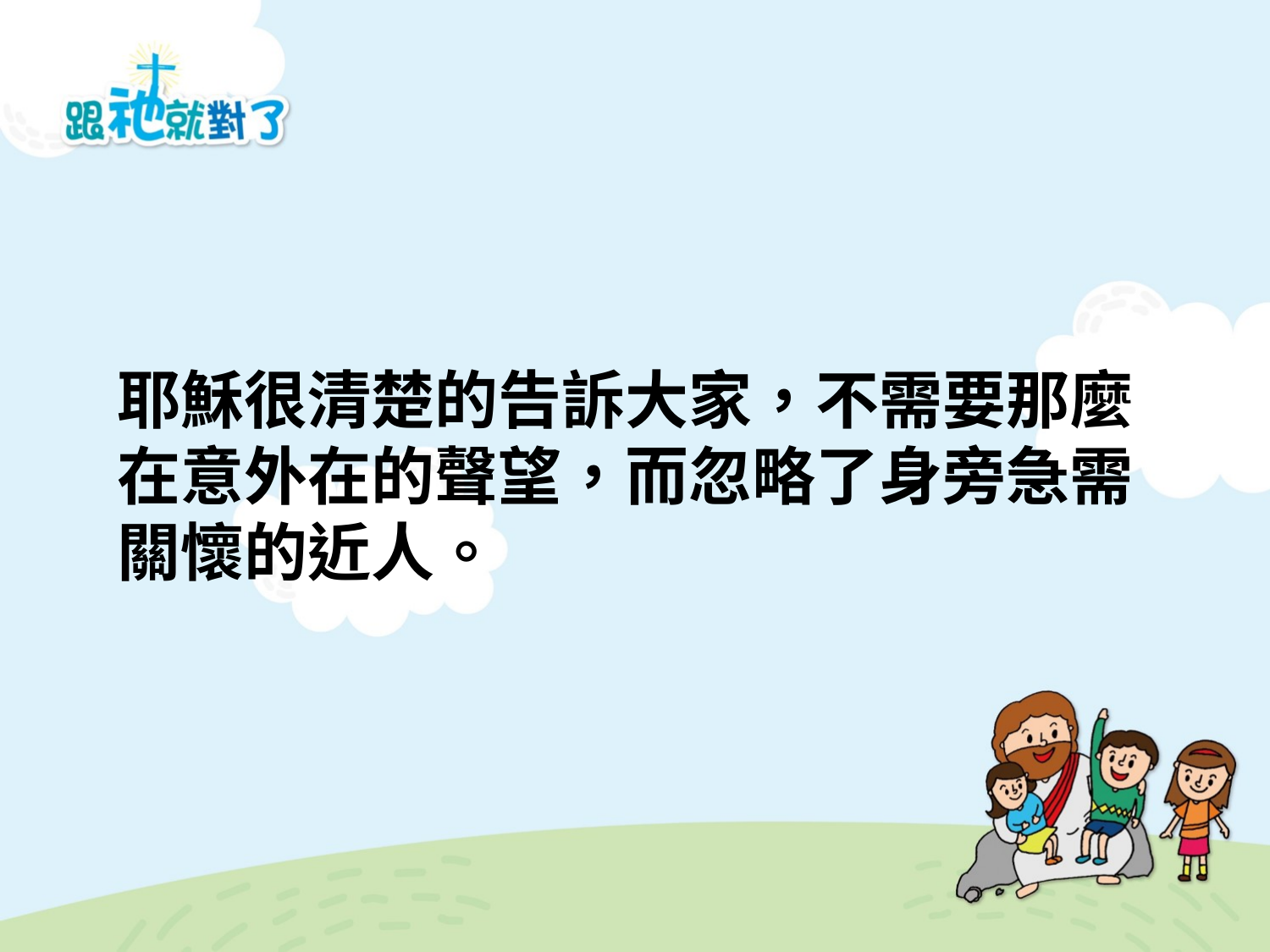

耶穌很清楚的告訴大家，不需要那麼在意外在的聲望，而忽略了身旁急需關懷的近人。